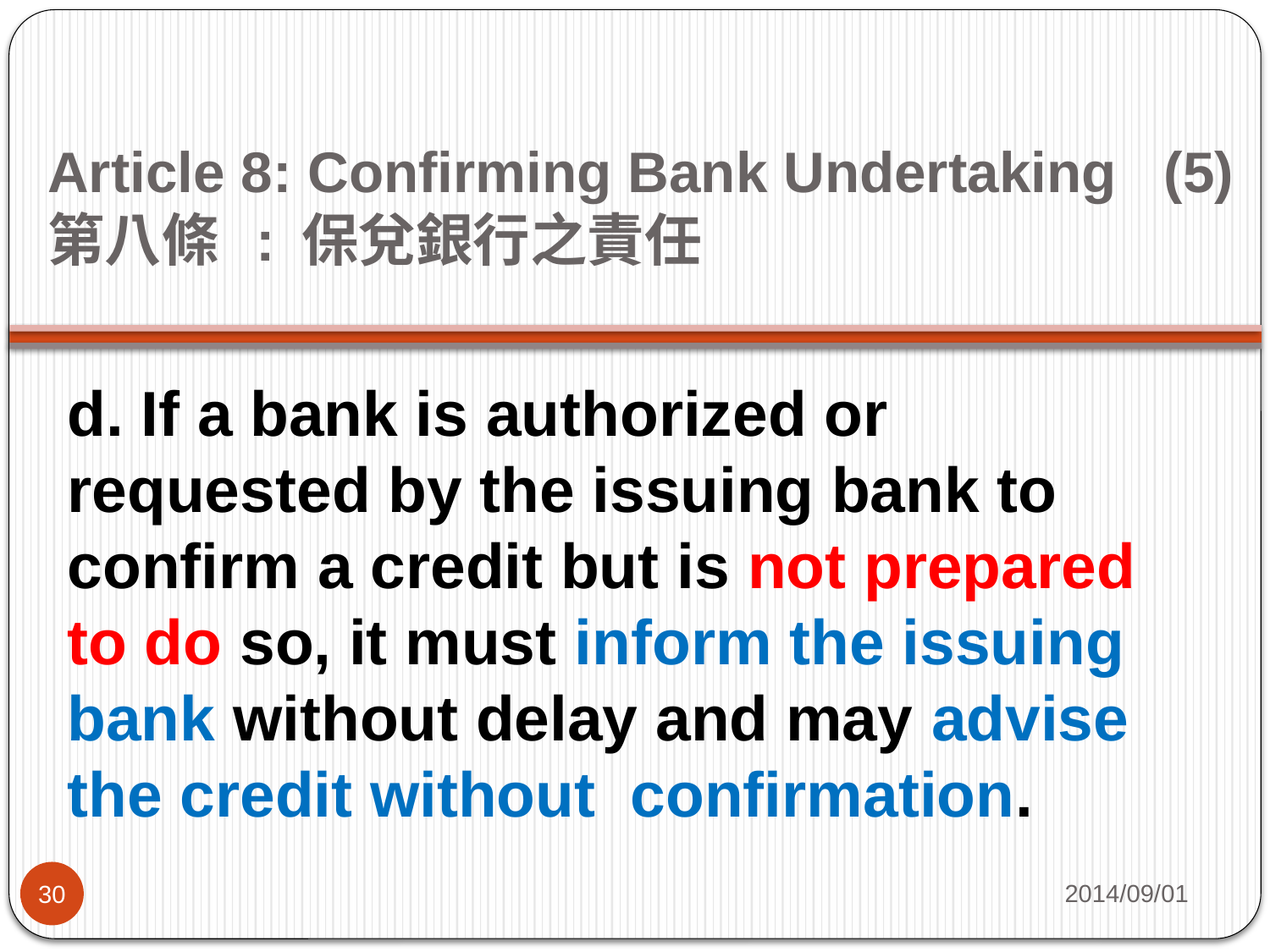

# Article 8: Confirming Bank Undertaking   (5) 第八條  : 保兌銀行之責任
d. If a bank is authorized or requested by the issuing bank to confirm a credit but is not prepared to do so, it must inform the issuing bank without delay and may advise the credit without  confirmation.
2014/09/01
30